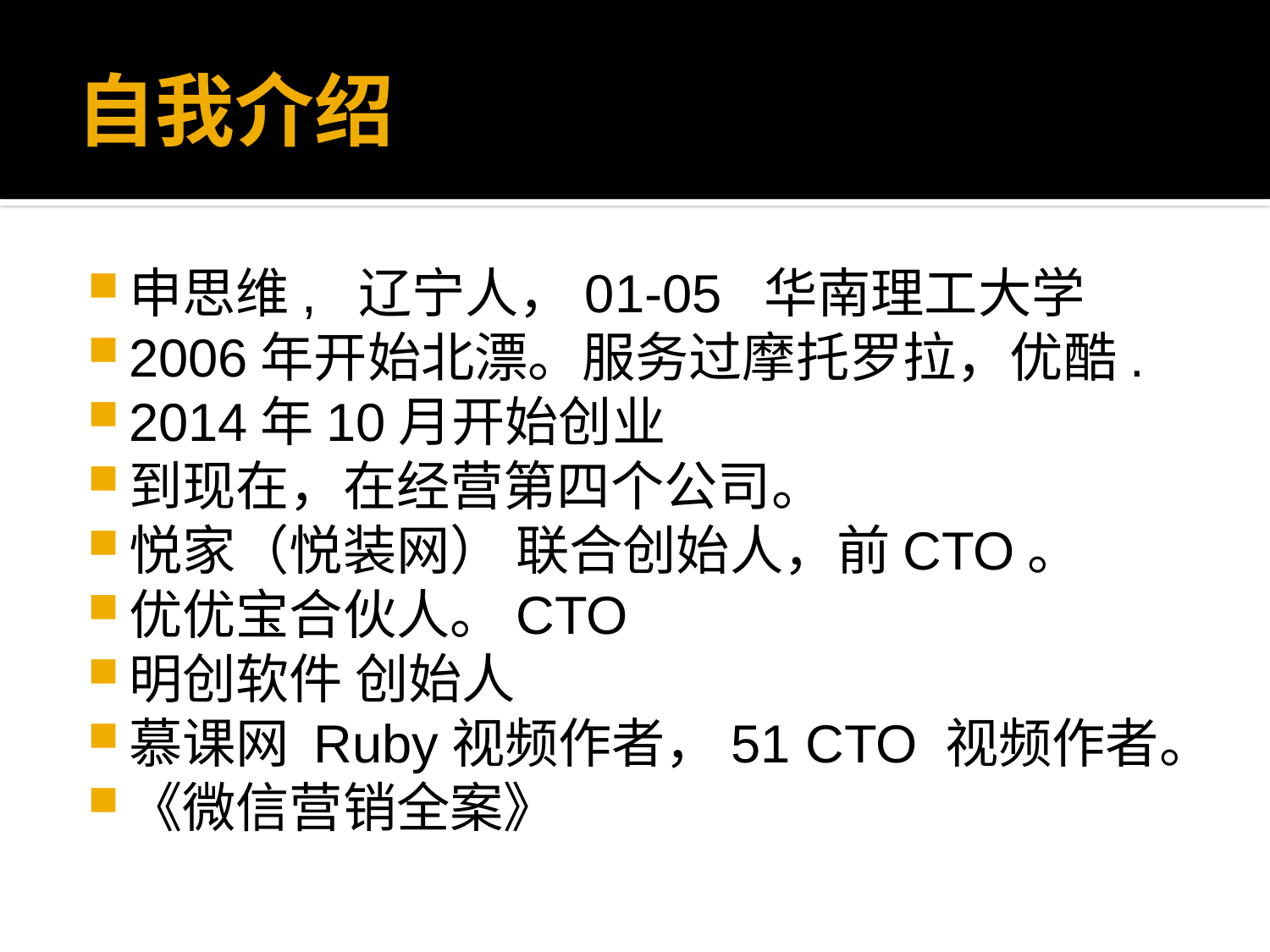

# 自我介绍
申思维,  辽宁人，01-05  华南理工大学
2006年开始北漂。服务过摩托罗拉，优酷.
2014年10月开始创业
到现在，在经营第四个公司。
悦家（悦装网） 联合创始人，前CTO。
优优宝合伙人。CTO
明创软件 创始人
慕课网 Ruby视频作者，51 CTO 视频作者。
《微信营销全案》